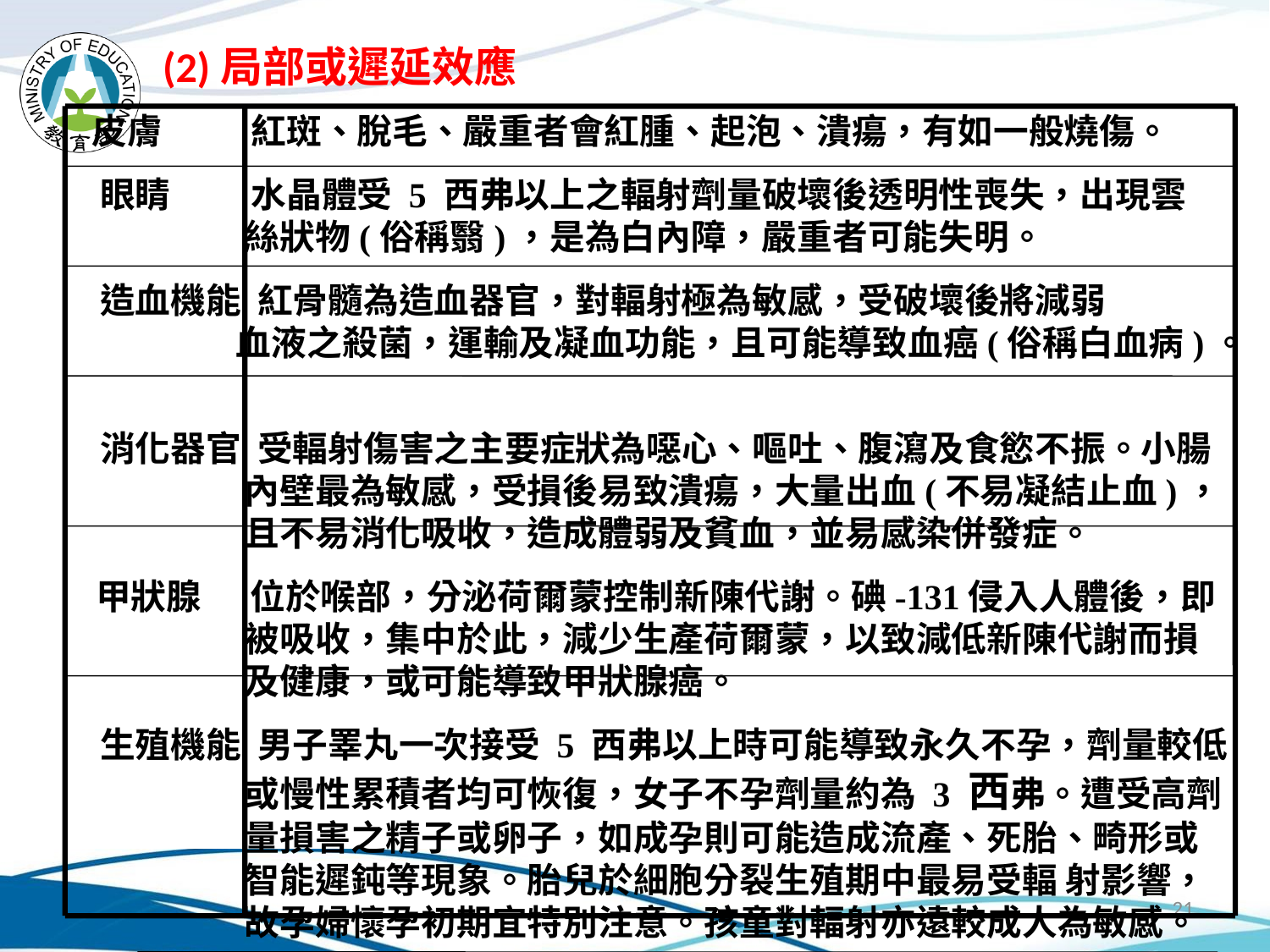

(2)局部或遲延效應

  皮膚           紅斑、脫毛、嚴重者會紅腫、起泡、潰瘍，有如一般燒傷。

   眼睛          水晶體受 5 西弗以上之輻射劑量破壞後透明性喪失，出現雲
                     絲狀物(俗稱翳)，是為白內障，嚴重者可能失明。

   造血機能  紅骨髓為造血器官，對輻射極為敏感，受破壞後將減弱
                     血液之殺菌，運輸及凝血功能，且可能導致血癌(俗稱白血病)。

   消化器官  受輻射傷害之主要症狀為噁心、嘔吐、腹瀉及食慾不振。小腸
                     內壁最為敏感，受損後易致潰瘍，大量出血(不易凝結止血)，
                     且不易消化吸收，造成體弱及貧血，並易感染併發症。

      甲狀腺      位於喉部，分泌荷爾蒙控制新陳代謝。碘-131侵入人體後，即
                     被吸收，集中於此，減少生產荷爾蒙，以致減低新陳代謝而損
                     及健康，或可能導致甲狀腺癌。

   生殖機能  男子睪丸一次接受 5 西弗以上時可能導致永久不孕，劑量較低
                     或慢性累積者均可恢復，女子不孕劑量約為 3 西弗。遭受高劑
                     量損害之精子或卵子，如成孕則可能造成流產、死胎、畸形或
                     智能遲鈍等現象。胎兒於細胞分裂生殖期中最易受輻 射影響，
                     故孕婦懷孕初期宜特別注意。孩童對輻射亦遠較成人為敏感。

21